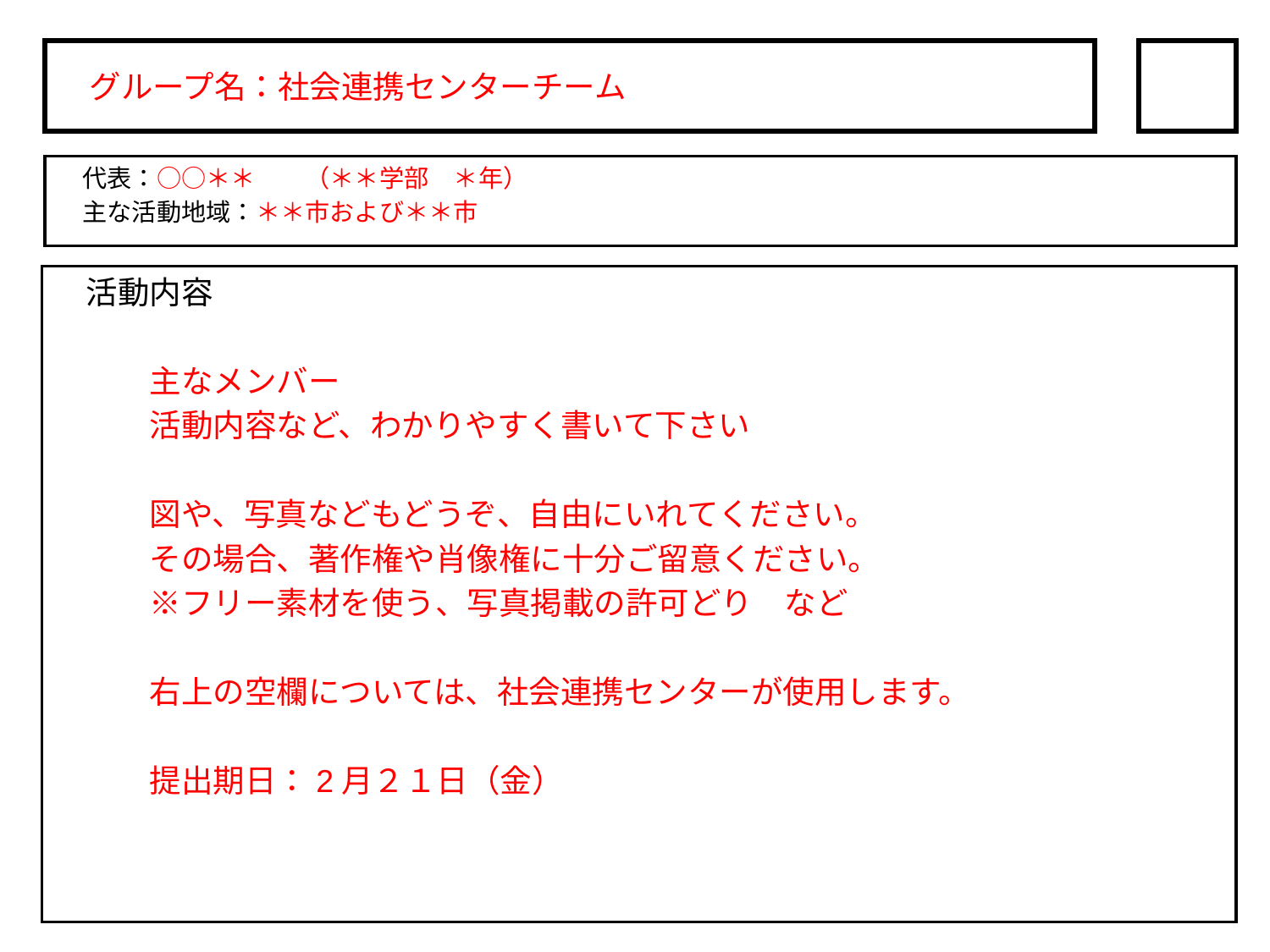

グループ名：社会連携センターチーム

　代表：○○＊＊　　（＊＊学部　＊年）
　主な活動地域：＊＊市および＊＊市
　活動内容

　　　主なメンバー
　　　活動内容など、わかりやすく書いて下さい

　　　図や、写真などもどうぞ、自由にいれてください。
　　　その場合、著作権や肖像権に十分ご留意ください。
　　　※フリー素材を使う、写真掲載の許可どり　など

　　　右上の空欄については、社会連携センターが使用します。

　　　提出期日：2月２１日（金）